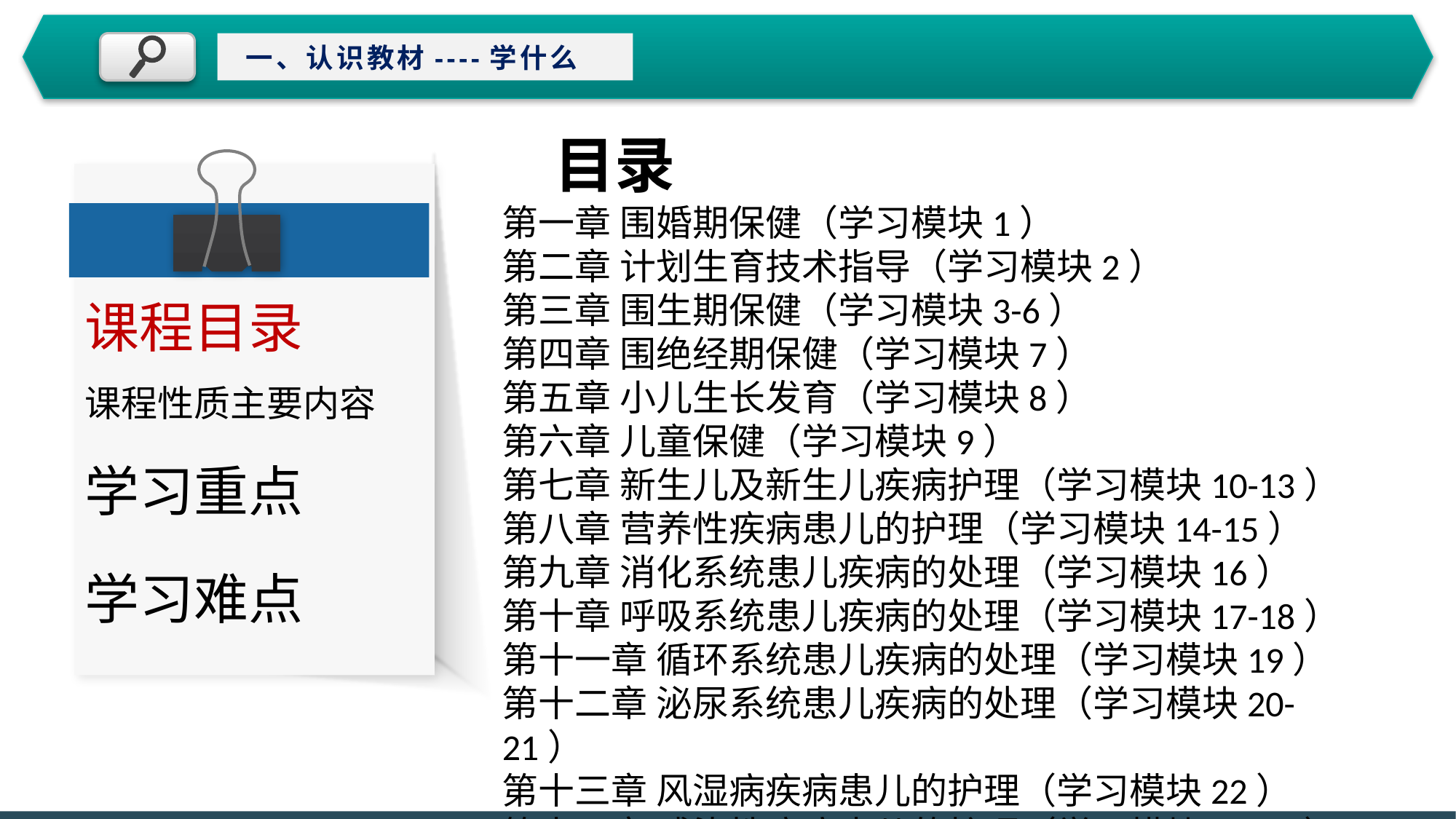

一、认识教材----学什么

教学目标

   目录

第一章 围婚期保健（学习模块1）
第二章 计划生育技术指导（学习模块2）
第三章 围生期保健（学习模块3-6）
第四章 围绝经期保健（学习模块7）
第五章 小儿生长发育（学习模块8）
第六章 儿童保健（学习模块9）
第七章 新生儿及新生儿疾病护理（学习模块10-13）
第八章 营养性疾病患儿的护理（学习模块14-15）
第九章 消化系统患儿疾病的处理（学习模块16）
第十章 呼吸系统患儿疾病的处理（学习模块17-18）第十一章 循环系统患儿疾病的处理（学习模块19）
第十二章 泌尿系统患儿疾病的处理（学习模块20-21）
第十三章 风湿病疾病患儿的护理（学习模块22）
第十四章 感染性疾病患儿的护理（学习模块23-25）第十五章 小儿急救和重症监护（学习模块26-27）
第十六章 高危孕产妇的护理（学习模块28-33）
第十七章 妇科常见病患者的护理（学习模块34-35）
第十八章 女性生殖器官肿瘤患者的护理（学习模块36- 40）

课程目录
课程性质主要内容
学习重点
学习难点